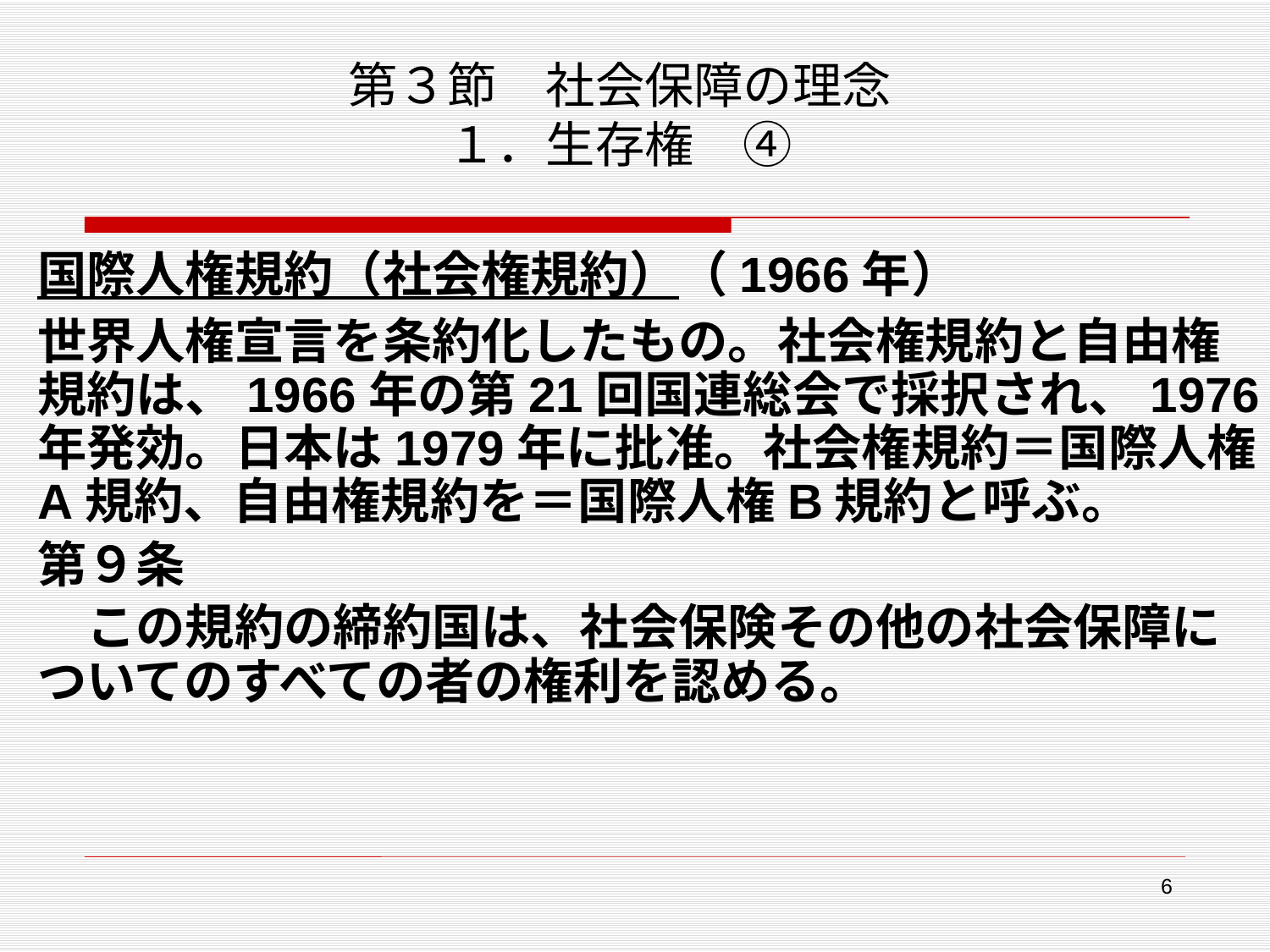

# 第３節　社会保障の理念 １．生存権　④
国際人権規約（社会権規約）（1966年）
世界人権宣言を条約化したもの。社会権規約と自由権規約は、1966年の第21回国連総会で採択され、1976年発効。日本は1979年に批准。社会権規約＝国際人権A規約、自由権規約を＝国際人権B規約と呼ぶ。
第９条
　この規約の締約国は、社会保険その他の社会保障についてのすべての者の権利を認める。

6